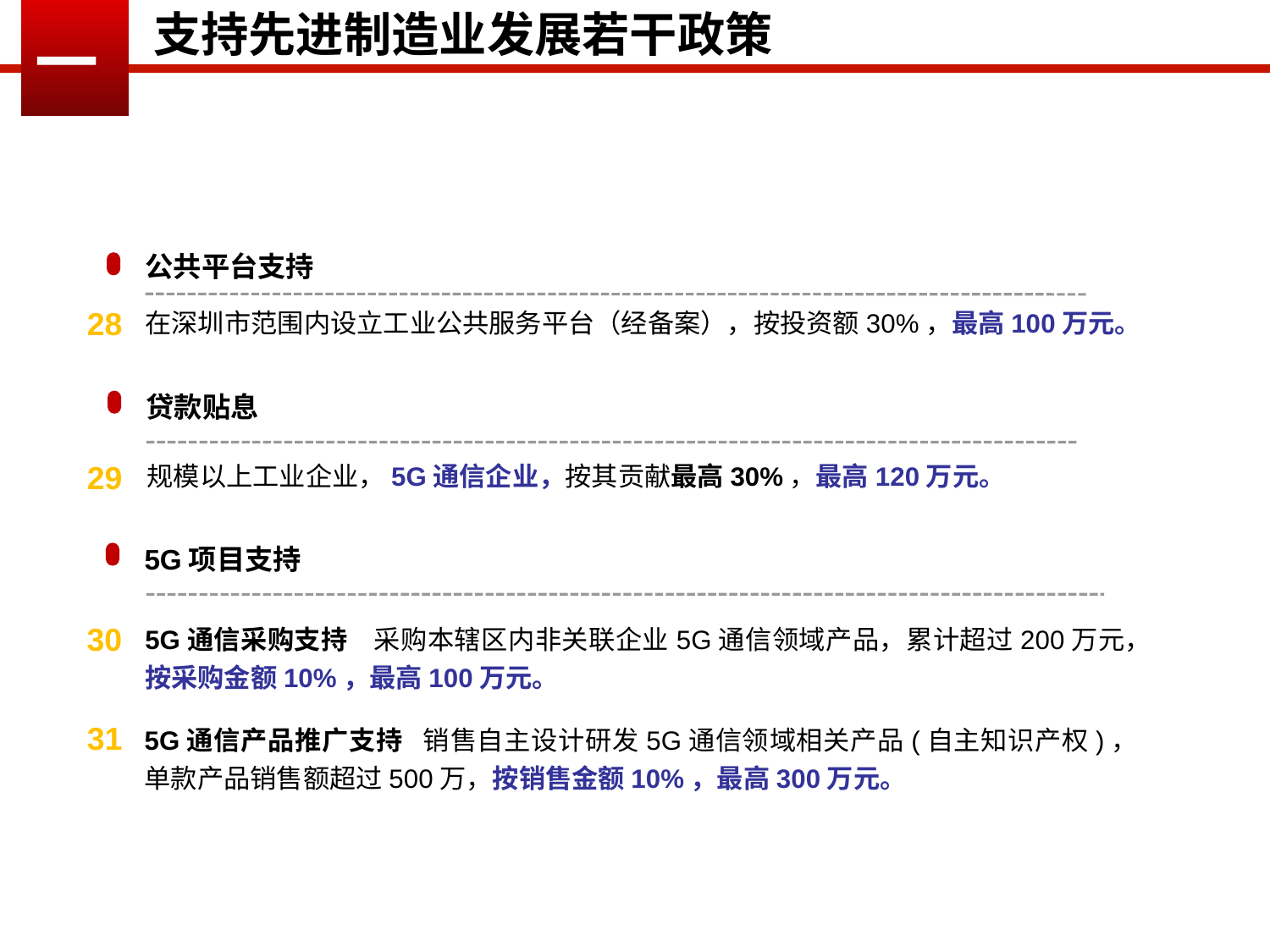

支持先进制造业发展若干政策

一

公共平台支持

在深圳市范围内设立工业公共服务平台（经备案），按投资额30%，最高100万元。
28
贷款贴息

规模以上工业企业，5G通信企业，按其贡献最高30%，最高120万元。
29
5G项目支持

5G通信采购支持    采购本辖区内非关联企业5G通信领域产品，累计超过200万元，按采购金额10%，最高100万元。
30
5G通信产品推广支持   销售自主设计研发5G通信领域相关产品(自主知识产权)，单款产品销售额超过500万，按销售金额10%，最高300万元。
31